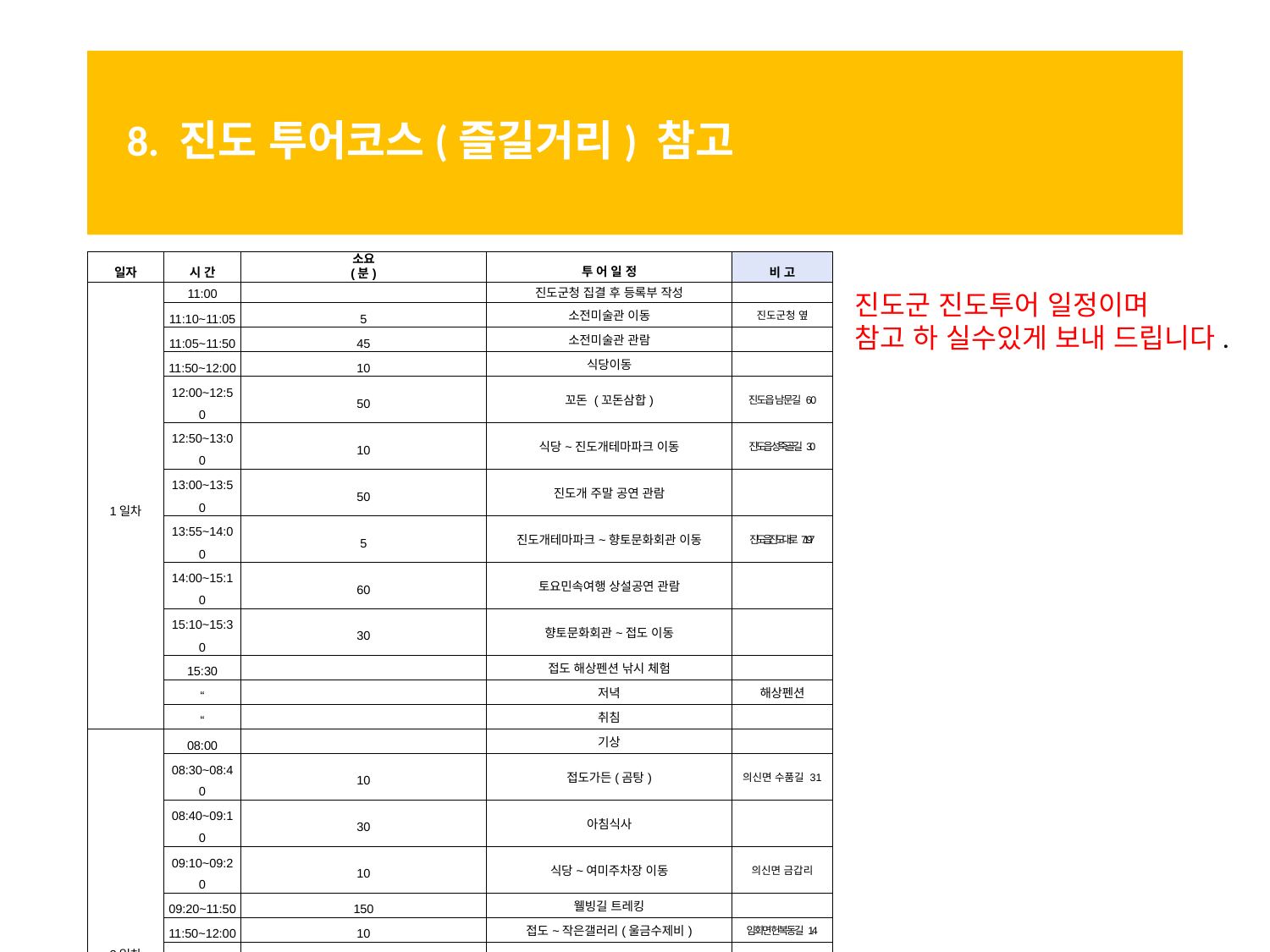

# 8. 진도 투어코스(즐길거리) 참고
| 일자 | 시 간 | 소요 (분) | 투 어 일 정 | 비 고 |
| --- | --- | --- | --- | --- |
| 1일차 | 11:00 |  | 진도군청 집결 후 등록부 작성 |  |
|  | 11:10~11:05 | 5 | 소전미술관 이동 | 진도군청 옆 |
|  | 11:05~11:50 | 45 | 소전미술관 관람 |  |
|  | 11:50~12:00 | 10 | 식당이동 |  |
|  | 12:00~12:50 | 50 | 꼬돈 (꼬돈삼합) | 진도읍 남문길 60 |
|  | 12:50~13:00 | 10 | 식당~진도개테마파크 이동 | 진도읍 성죽골길 30 |
|  | 13:00~13:50 | 50 | 진도개 주말 공연 관람 |  |
|  | 13:55~14:00 | 5 | 진도개테마파크~향토문화회관 이동 | 진도읍 진도대로 7197 |
|  | 14:00~15:10 | 60 | 토요민속여행 상설공연 관람 |  |
|  | 15:10~15:30 | 30 | 향토문화회관~접도 이동 |  |
|  | 15:30 |  | 접도 해상펜션 낚시 체험 |  |
|  | “ |  | 저녁 | 해상펜션 |
|  | “ |  | 취침 |  |
| 2일차 | 08:00 |  | 기상 |  |
|  | 08:30~08:40 | 10 | 접도가든(곰탕) | 의신면 수품길 31 |
|  | 08:40~09:10 | 30 | 아침식사 |  |
|  | 09:10~09:20 | 10 | 식당~여미주차장 이동 | 의신면 금갑리 |
|  | 09:20~11:50 | 150 | 웰빙길 트레킹 |  |
|  | 11:50~12:00 | 10 | 접도~작은갤러리(울금수제비) | 임회면 헌복동길 14 |
|  | 12:00~13:10 | 70 | 점심식사 후 우초 그림이야기 관람 | 울금수제비 |
|  | 13:10:13:40 | 30 | 작은갤러리~토시오 전복장(오일시 농공단지) | 고군면 진도대로 27 |
|  | 13:40~15:10 | 90 | 전복장 만들기 체험 |  |
|  | 15:10~15:30 | 20 | 토시오 전복장~울돌목 주말장터 | 군내면 명량대첩로 11 |
|  | 15:30~ |  | 울돌목 주말장터 및 녹진 관광지 관람 |  |
|  | “ |  | 해산 |  |
진도군 진도투어 일정이며
참고 하 실수있게 보내 드립니다.